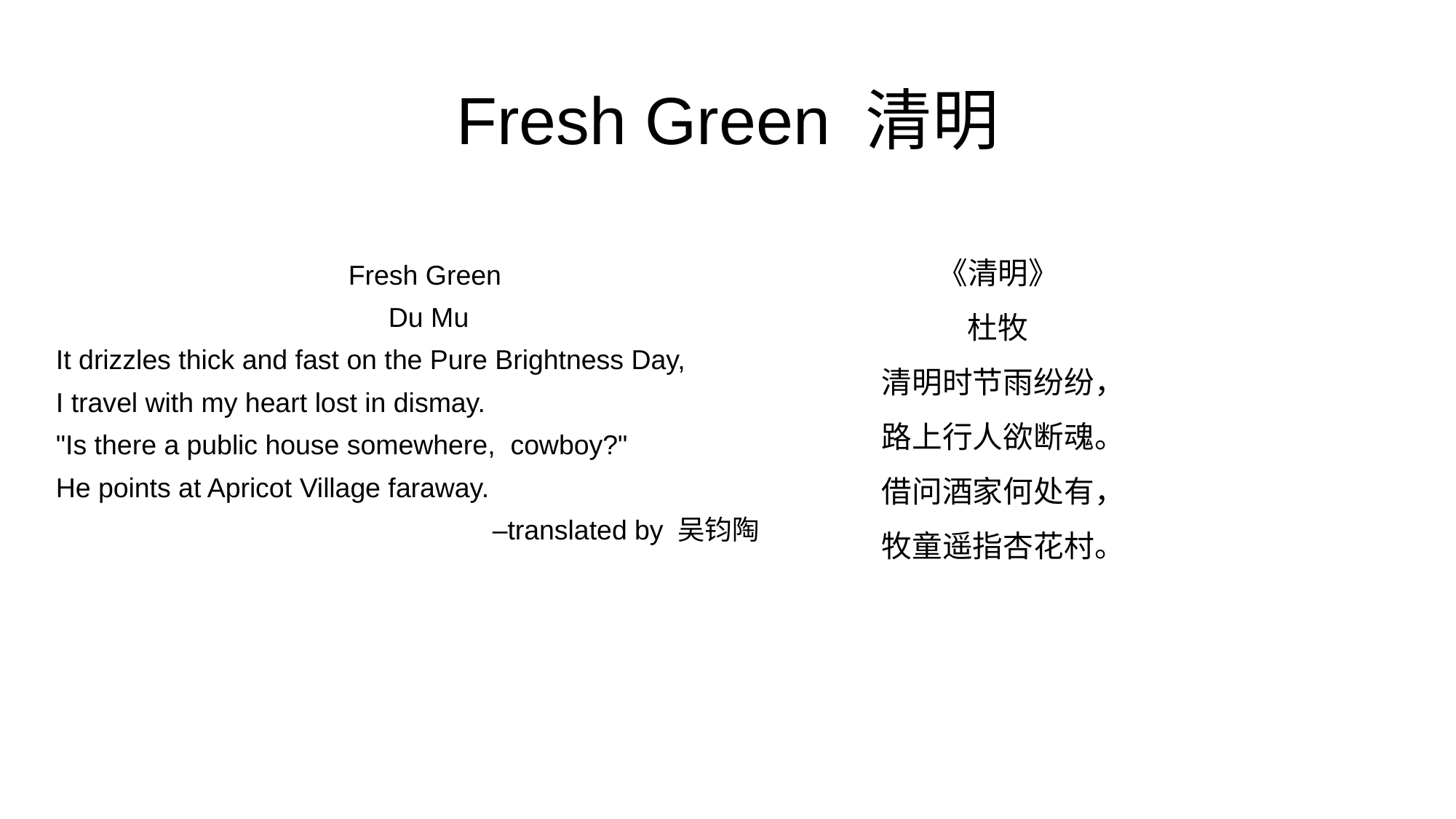

# Fresh Green 清明
Fresh Green
Du Mu
It drizzles thick and fast on the Pure Brightness Day,
I travel with my heart lost in dismay.
"Is there a public house somewhere,  cowboy?"
He points at Apricot Village faraway.
				–translated by 吴钧陶

《清明》

杜牧

清明时节雨纷纷，

路上行人欲断魂。

借问酒家何处有，

牧童遥指杏花村。